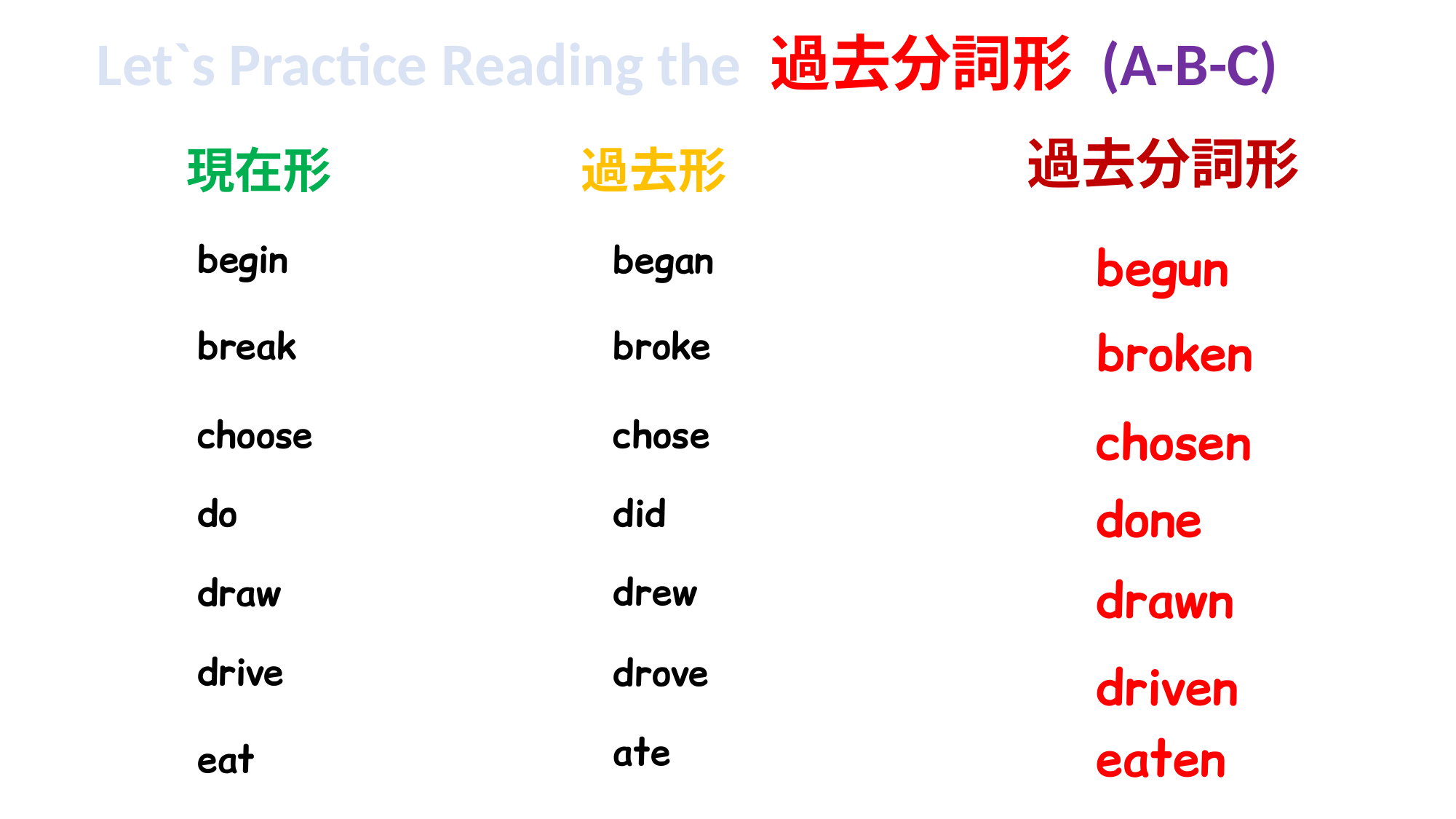

Let`s Practice Reading the 過去分詞形 (A-B-C)
#
過去分詞形

現在形
過去形
begin
began
begun
broken
break
broke
chosen
choose
chose
done
do
did
drew
drawn
draw
drive
drove
driven
eaten
ate
eat